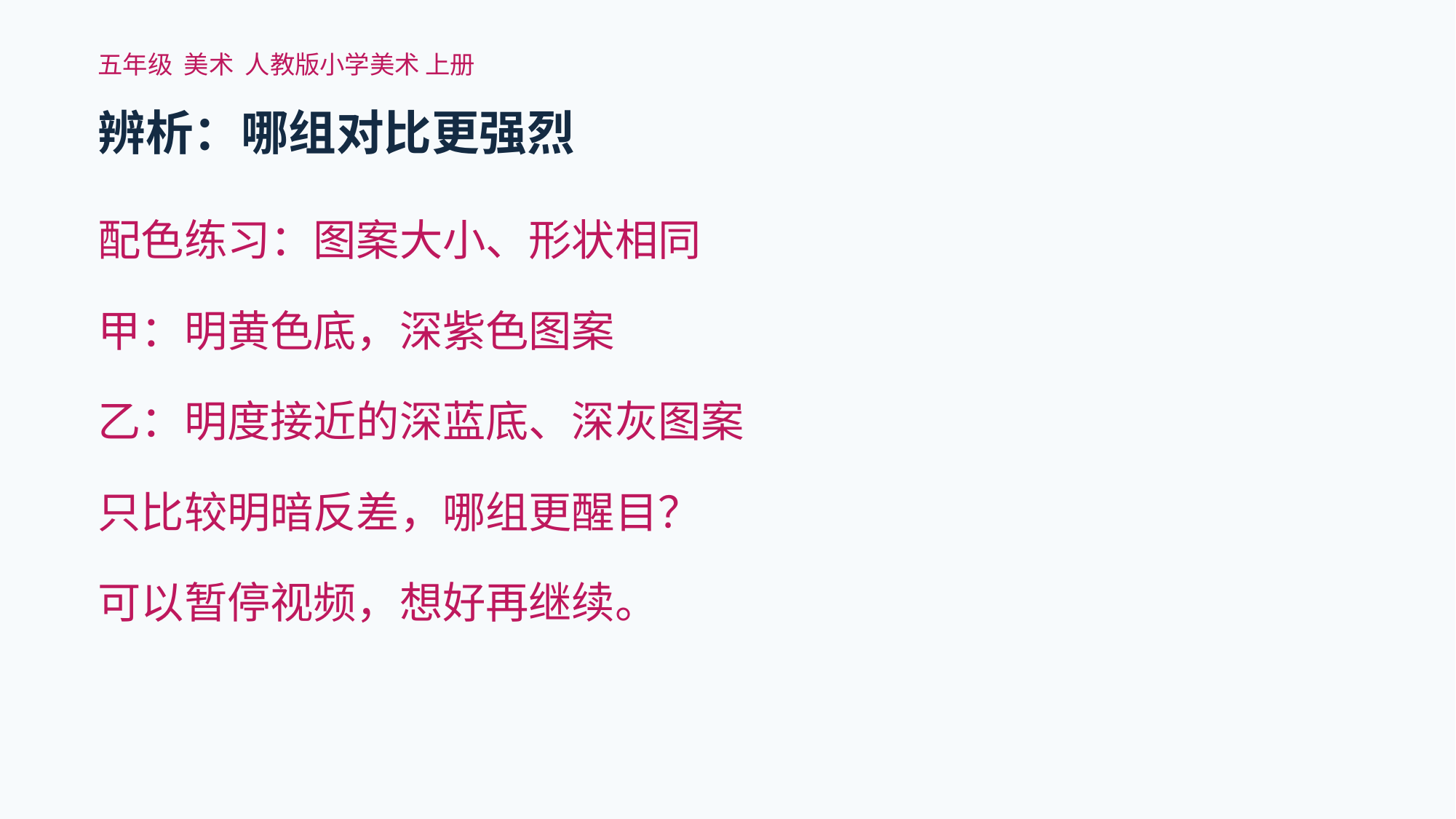

五年级  美术  人教版小学美术 上册
辨析：哪组对比更强烈
配色练习：图案大小、形状相同
甲：明黄色底，深紫色图案
乙：明度接近的深蓝底、深灰图案
只比较明暗反差，哪组更醒目？
可以暂停视频，想好再继续。